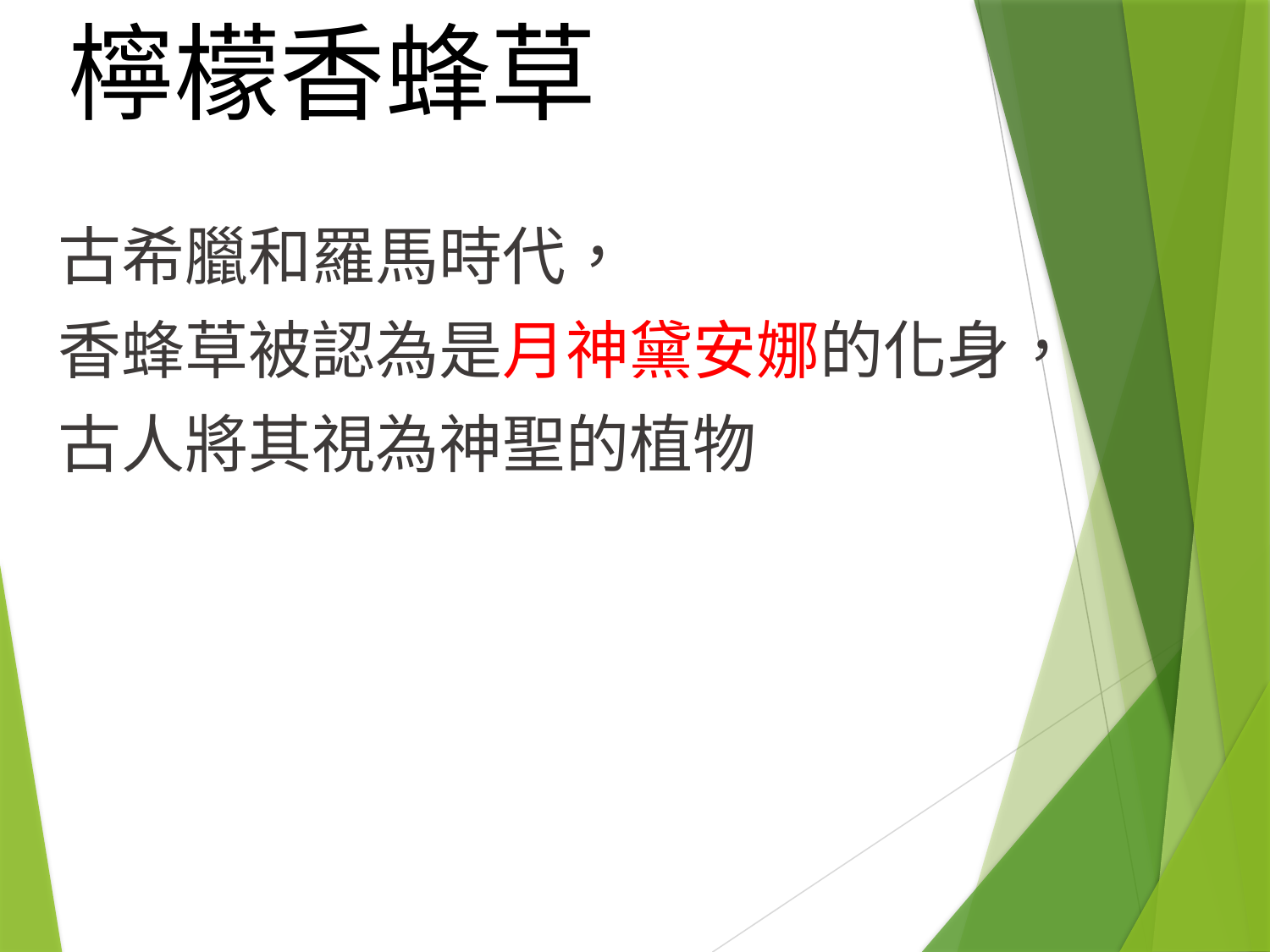

# 檸檬香蜂草

古希臘和羅馬時代，
香蜂草被認為是月神黛安娜的化身，
古人將其視為神聖的植物